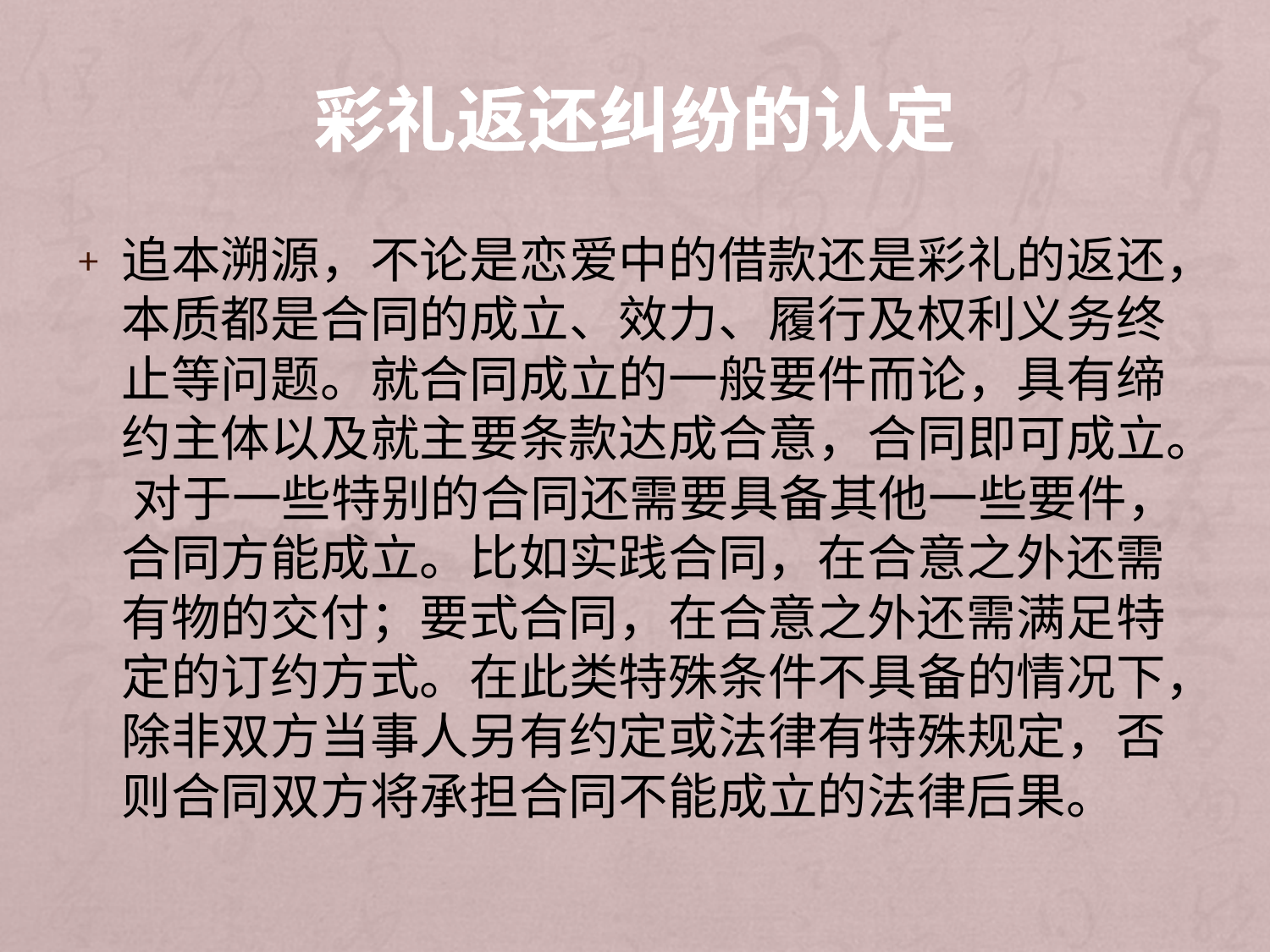

# 彩礼返还纠纷的认定
追本溯源，不论是恋爱中的借款还是彩礼的返还，本质都是合同的成立、效力、履行及权利义务终止等问题。就合同成立的一般要件而论，具有缔约主体以及就主要条款达成合意，合同即可成立。 对于一些特别的合同还需要具备其他一些要件，合同方能成立。比如实践合同，在合意之外还需有物的交付；要式合同，在合意之外还需满足特定的订约方式。在此类特殊条件不具备的情况下，除非双方当事人另有约定或法律有特殊规定，否则合同双方将承担合同不能成立的法律后果。